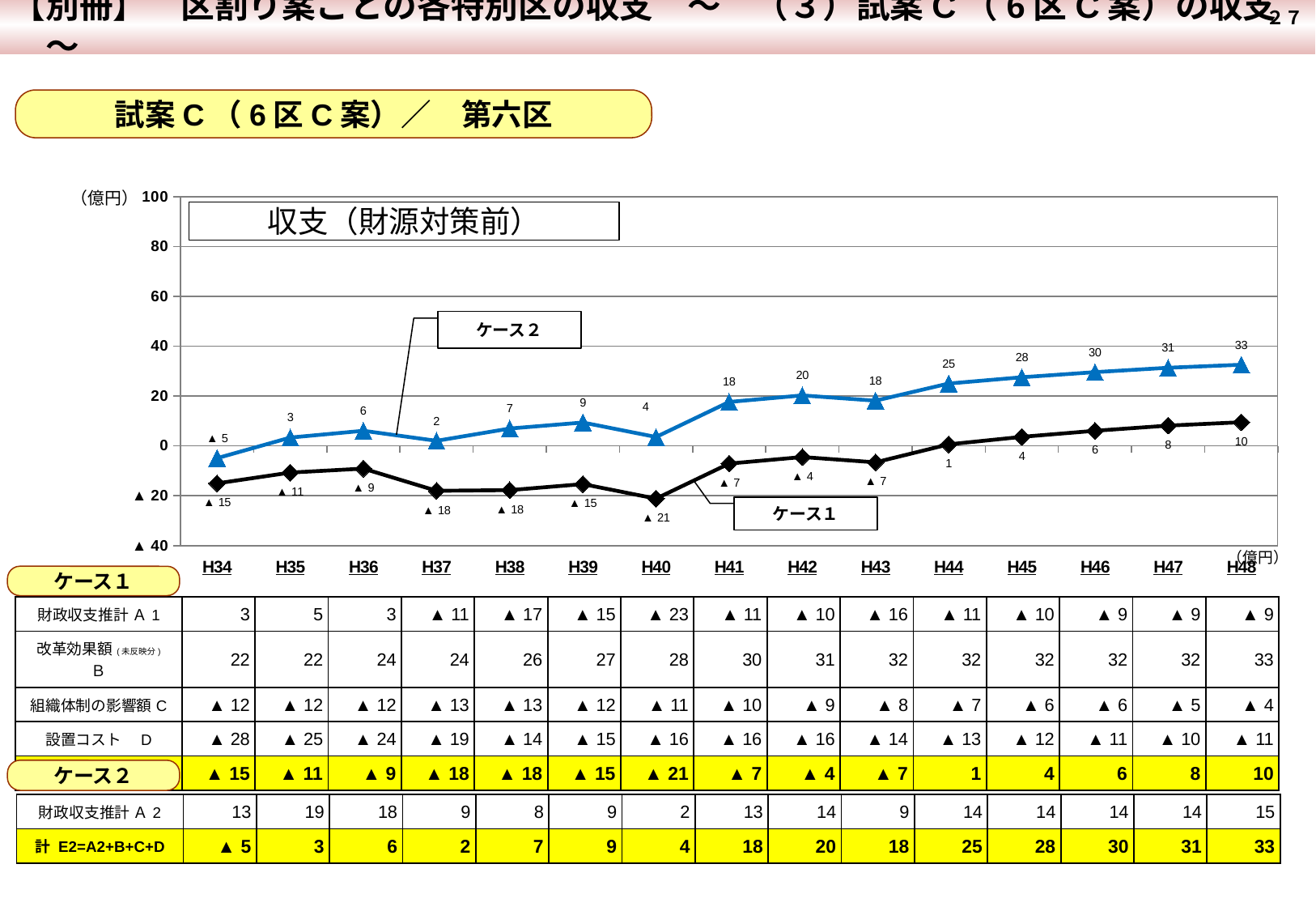

【別冊】　区割り案ごとの各特別区の収支　～　（３）試案C（6区C案）の収支　～
 ２７
試案C（6区C案）／　第六区

### Chart

| Category | 計 E=A'+B+C+D | 計 E=A+B+C+D |
|---|---|---|
| H34 | -4.918641017578443 | -15.031201017578445 |
| H35 | 3.3426308451788778 | -10.702849154821111 |
| H36 | 6.074625589157684 | -9.096584410842317 |
| H37 | 2.038124632989504 | -18.00489536701049 |
| H38 | 6.9789856731538364 | -17.746654326846166 |
| H39 | 9.39607826848055 | -15.329551731519455 |
| H40 | 3.565430664266886 | -21.160209335733114 |
| H41 | 17.630676150420328 | -7.094963849579662 |
| H42 | 20.258669415144333 | -4.466970584855675 |
| H43 | 18.130191968686002 | -6.595448031314004 |
| H44 | 25.026031928405835 | 0.6169319284058385 |
| H45 | 27.559342640852755 | 3.6356126408527594 |
| H46 | 29.60888301271065 | 6.067113012710649 |
| H47 | 31.373007276121058 | 8.14487727612106 |
| H48 | 32.57847096794668 | 9.50092096794668 |
（億円）
収支（財源対策前）
ケース２
ケース１
（億円）
ケース１
| 財政収支推計 Ａ1 | 3 | 5 | 3 | ▲ 11 | ▲ 17 | ▲ 15 | ▲ 23 | ▲ 11 | ▲ 10 | ▲ 16 | ▲ 11 | ▲ 10 | ▲ 9 | ▲ 9 | ▲ 9 |
| --- | --- | --- | --- | --- | --- | --- | --- | --- | --- | --- | --- | --- | --- | --- | --- |
| 改革効果額(未反映分) Ｂ | 22 | 22 | 24 | 24 | 26 | 27 | 28 | 30 | 31 | 32 | 32 | 32 | 32 | 32 | 33 |
| 組織体制の影響額C | ▲ 12 | ▲ 12 | ▲ 12 | ▲ 13 | ▲ 13 | ▲ 12 | ▲ 11 | ▲ 10 | ▲ 9 | ▲ 8 | ▲ 7 | ▲ 6 | ▲ 6 | ▲ 5 | ▲ 4 |
| 設置コスト　D | ▲ 28 | ▲ 25 | ▲ 24 | ▲ 19 | ▲ 14 | ▲ 15 | ▲ 16 | ▲ 16 | ▲ 16 | ▲ 14 | ▲ 13 | ▲ 12 | ▲ 11 | ▲ 10 | ▲ 11 |
| 計 E1=A1+B+C+D | ▲ 15 | ▲ 11 | ▲ 9 | ▲ 18 | ▲ 18 | ▲ 15 | ▲ 21 | ▲ 7 | ▲ 4 | ▲ 7 | 1 | 4 | 6 | 8 | 10 |
ケース２
| 財政収支推計 Ａ2 | 13 | 19 | 18 | 9 | 8 | 9 | 2 | 13 | 14 | 9 | 14 | 14 | 14 | 14 | 15 |
| --- | --- | --- | --- | --- | --- | --- | --- | --- | --- | --- | --- | --- | --- | --- | --- |
| 計 E2=A2+B+C+D | ▲ 5 | 3 | 6 | 2 | 7 | 9 | 4 | 18 | 20 | 18 | 25 | 28 | 30 | 31 | 33 |